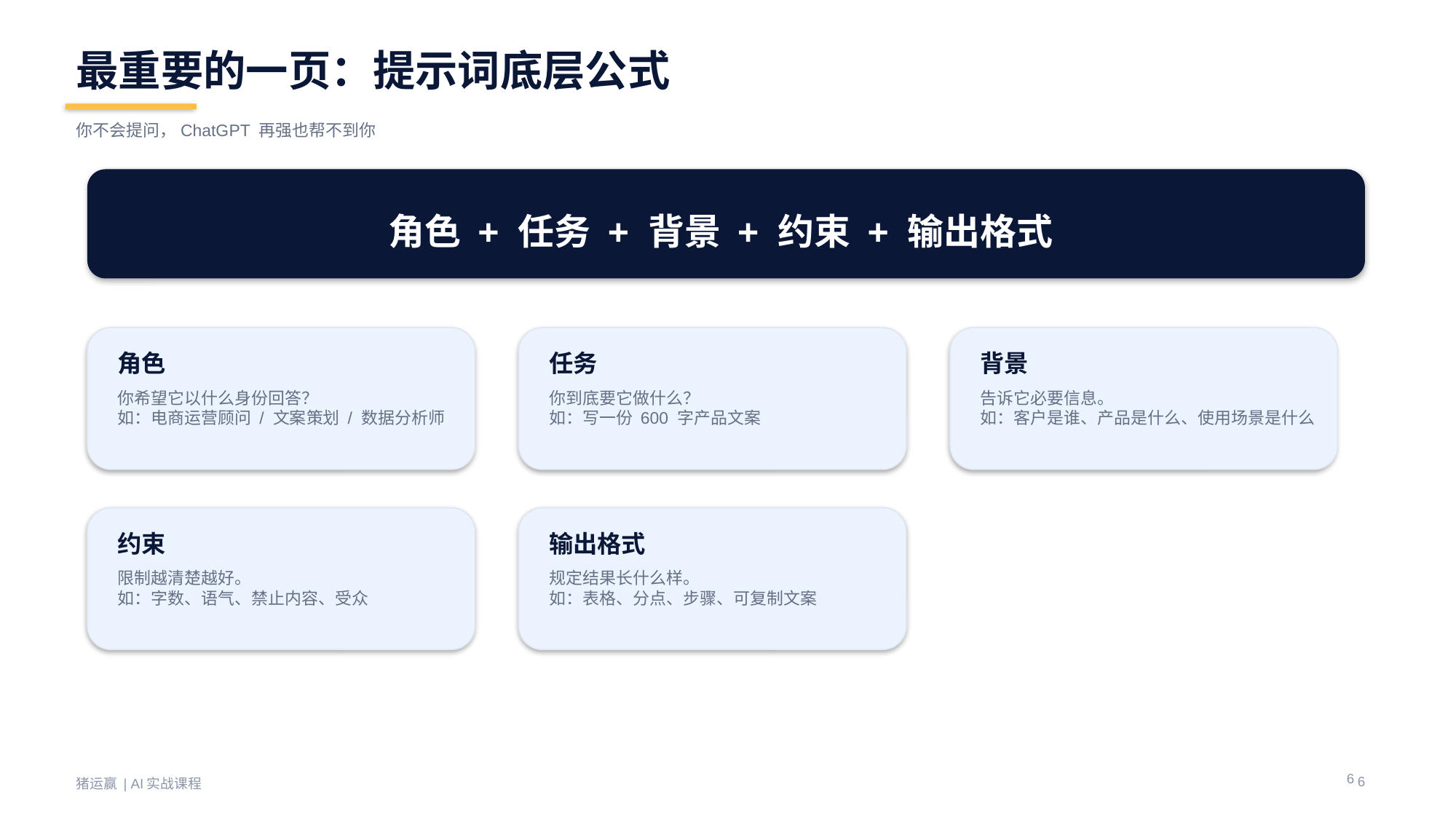

最重要的一页：提示词底层公式

你不会提问，ChatGPT 再强也帮不到你

角色 + 任务 + 背景 + 约束 + 输出格式

角色
任务
背景
你希望它以什么身份回答？
如：电商运营顾问 / 文案策划 / 数据分析师
你到底要它做什么？
如：写一份 600 字产品文案
告诉它必要信息。
如：客户是谁、产品是什么、使用场景是什么

约束
输出格式
限制越清楚越好。
如：字数、语气、禁止内容、受众
规定结果长什么样。
如：表格、分点、步骤、可复制文案
6
6
猪运赢 | AI实战课程